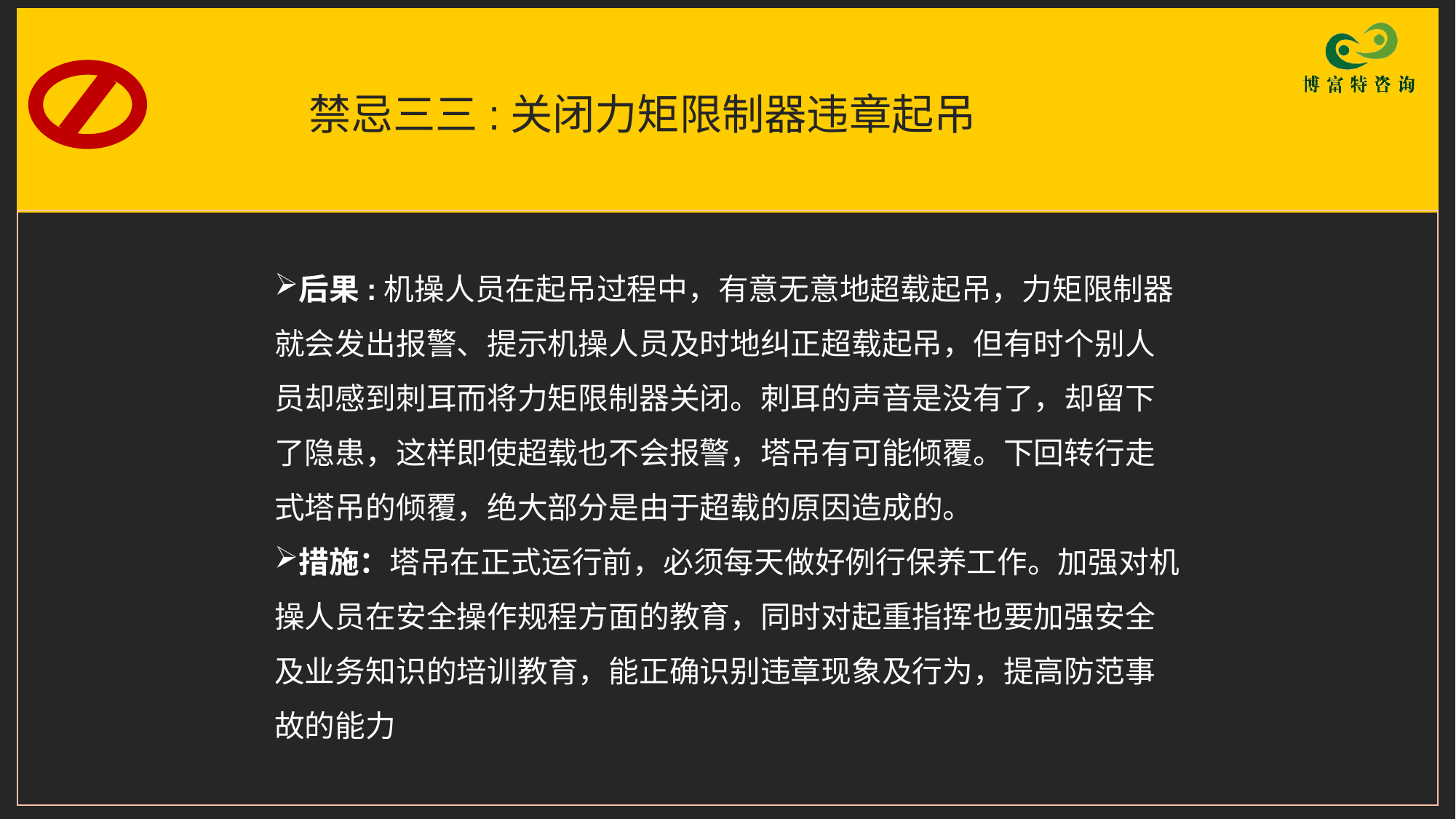

# 禁忌三三:关闭力矩限制器违章起吊
后果:机操人员在起吊过程中，有意无意地超载起吊，力矩限制器就会发出报警、提示机操人员及时地纠正超载起吊，但有时个别人员却感到刺耳而将力矩限制器关闭。刺耳的声音是没有了，却留下了隐患，这样即使超载也不会报警，塔吊有可能倾覆。下回转行走式塔吊的倾覆，绝大部分是由于超载的原因造成的。
措施：塔吊在正式运行前，必须每天做好例行保养工作。加强对机操人员在安全操作规程方面的教育，同时对起重指挥也要加强安全及业务知识的培训教育，能正确识别违章现象及行为，提高防范事故的能力